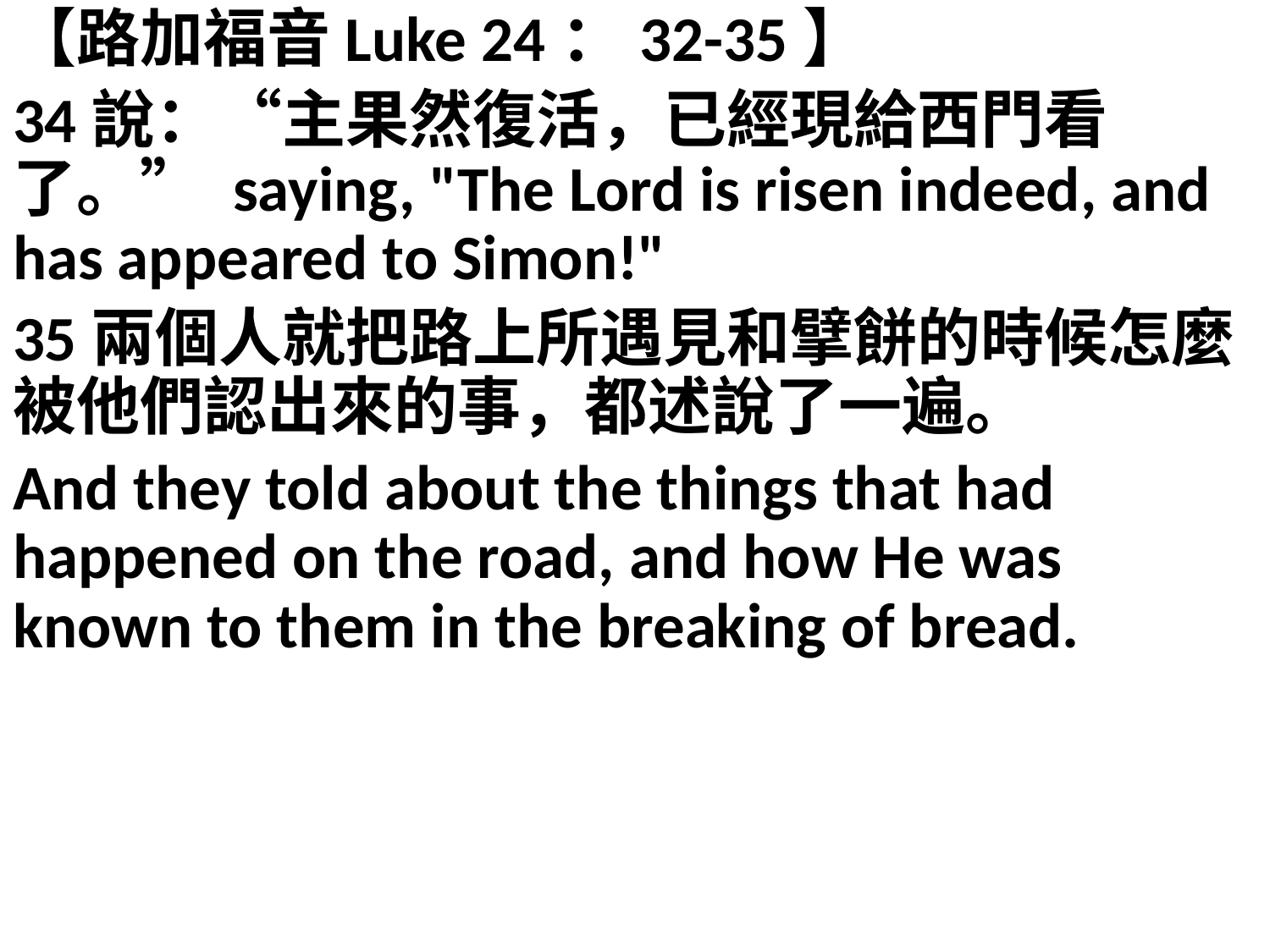

【路加福音Luke 24：32-35】
34說：“主果然復活，已經現給西門看了。” saying, "The Lord is risen indeed, and has appeared to Simon!"
35兩個人就把路上所遇見和擘餅的時候怎麼被他們認出來的事，都述說了一遍。
And they told about the things that had happened on the road, and how He was known to them in the breaking of bread.